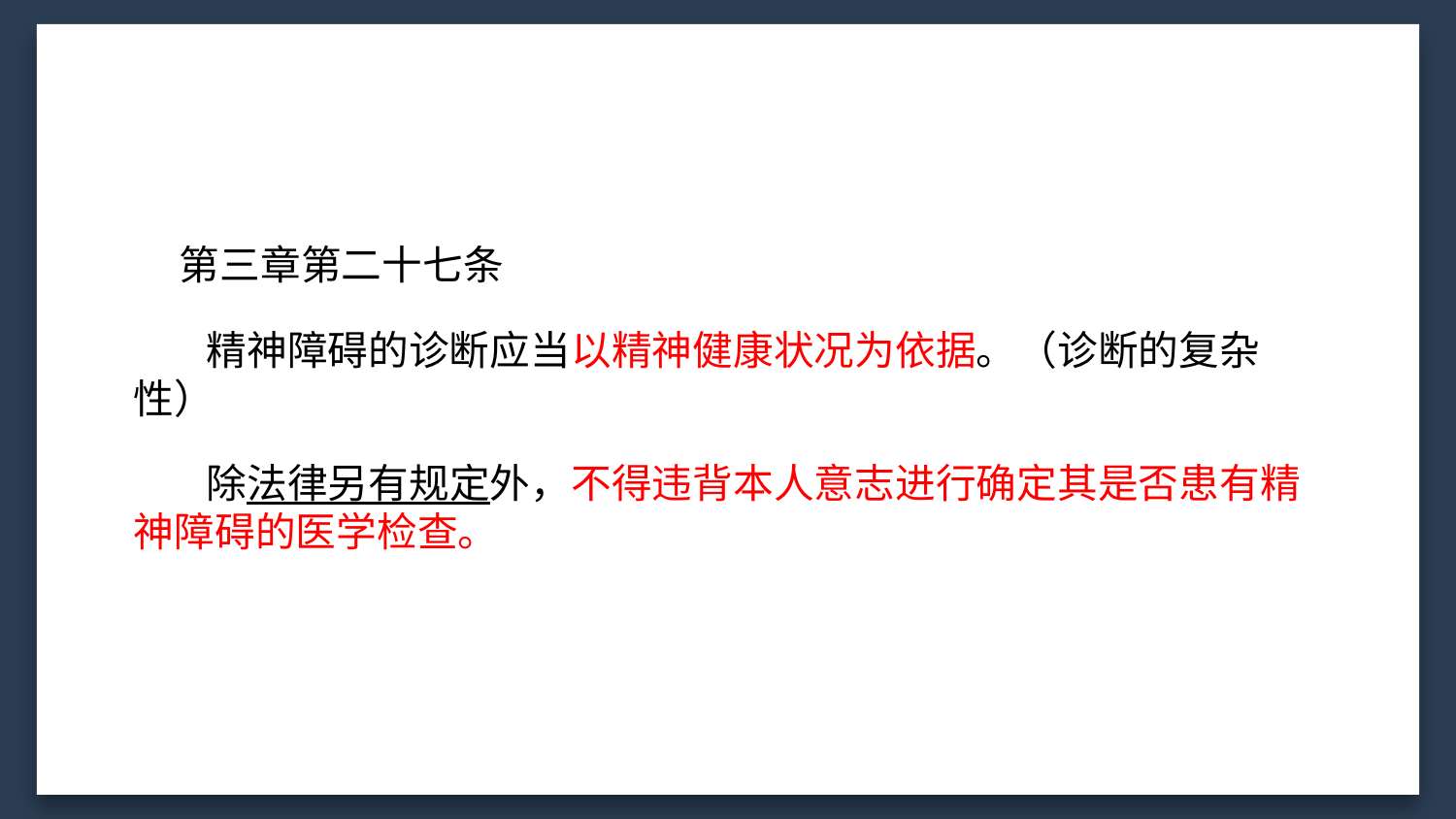

第三章第二十七条
       精神障碍的诊断应当以精神健康状况为依据。（诊断的复杂性）
       除法律另有规定外，不得违背本人意志进行确定其是否患有精神障碍的医学检查。